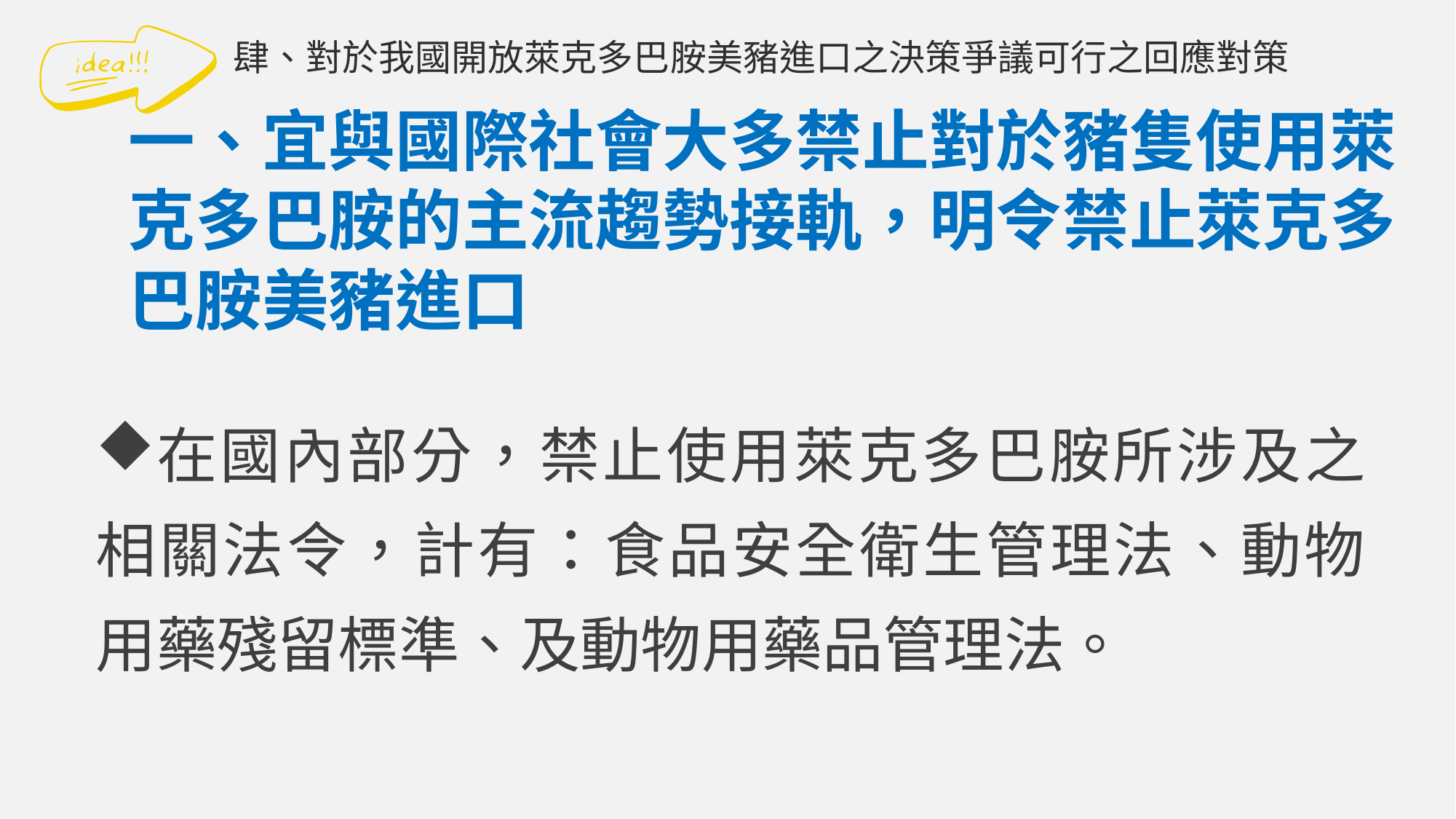

肆、對於我國開放萊克多巴胺美豬進口之決策爭議可行之回應對策
一、宜與國際社會大多禁止對於豬隻使用萊克多巴胺的主流趨勢接軌，明令禁止萊克多巴胺美豬進口
在國內部分，禁止使用萊克多巴胺所涉及之相關法令，計有：食品安全衛生管理法、動物用藥殘留標準、及動物用藥品管理法。